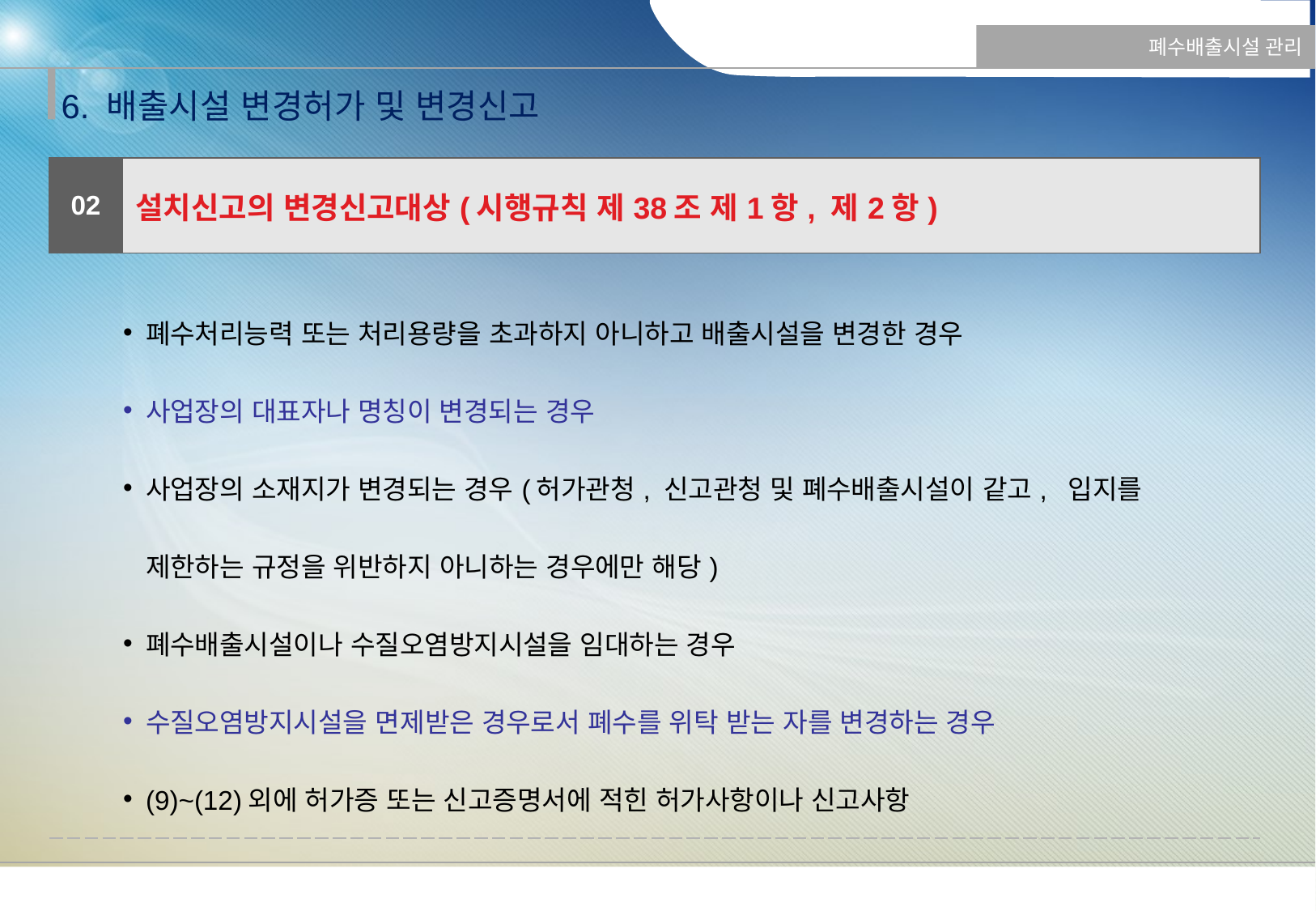

폐수배출시설 관리
6. 배출시설 변경허가 및 변경신고
| 02 | 설치신고의 변경신고대상(시행규칙 제38조 제1항, 제2항) |
| --- | --- |
| 폐수처리능력 또는 처리용량을 초과하지 아니하고 배출시설을 변경한 경우 사업장의 대표자나 명칭이 변경되는 경우 사업장의 소재지가 변경되는 경우(허가관청, 신고관청 및 폐수배출시설이 같고, 입지를 제한하는 규정을 위반하지 아니하는 경우에만 해당) 폐수배출시설이나 수질오염방지시설을 임대하는 경우 수질오염방지시설을 면제받은 경우로서 폐수를 위탁 받는 자를 변경하는 경우 (9)~(12)외에 허가증 또는 신고증명서에 적힌 허가사항이나 신고사항 |  |